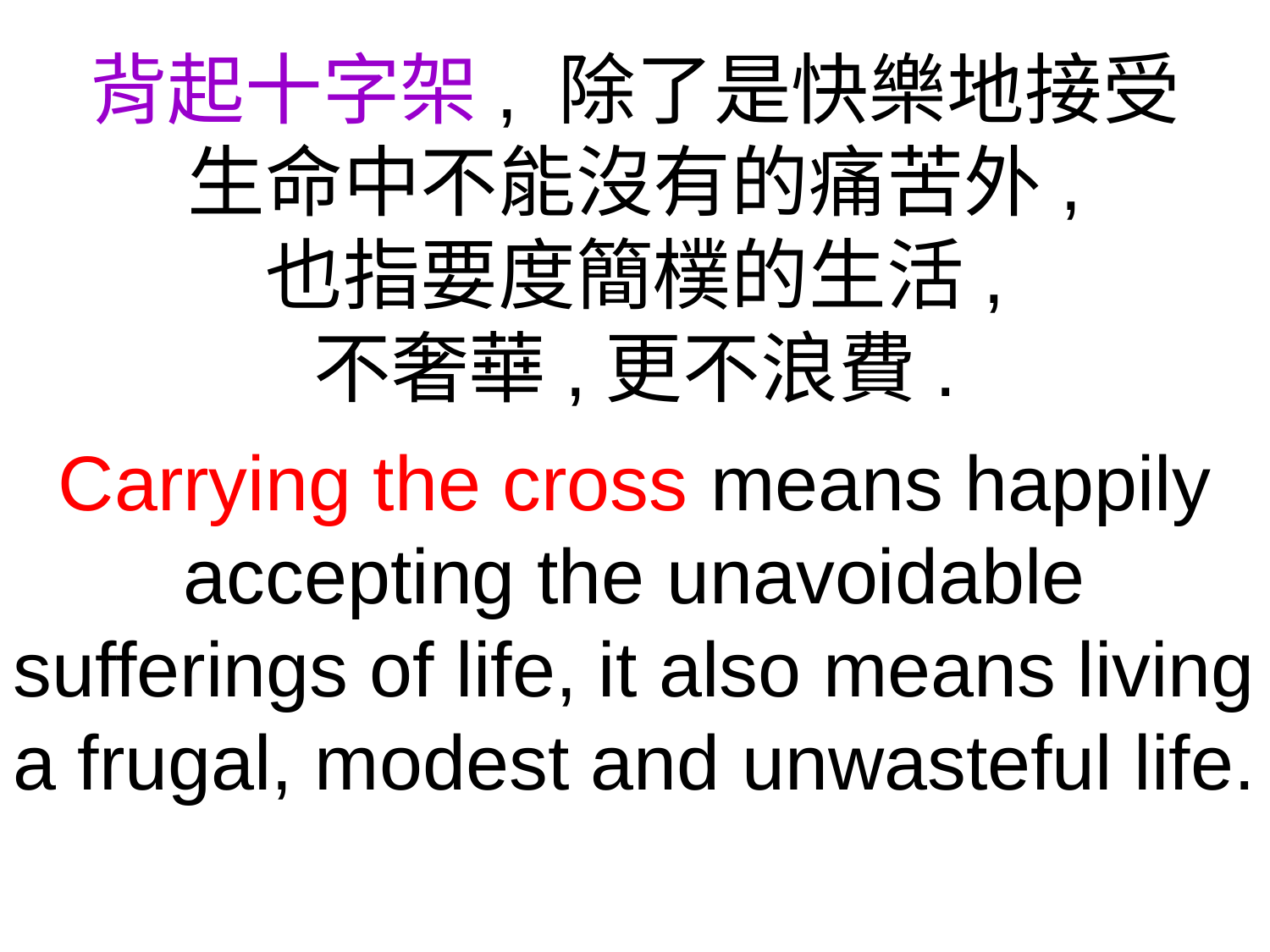

背起十字架, 除了是快樂地接受
生命中不能沒有的痛苦外,
也指要度簡樸的生活,
不奢華,更不浪費.
Carrying the cross means happily accepting the unavoidable sufferings of life, it also means living a frugal, modest and unwasteful life.